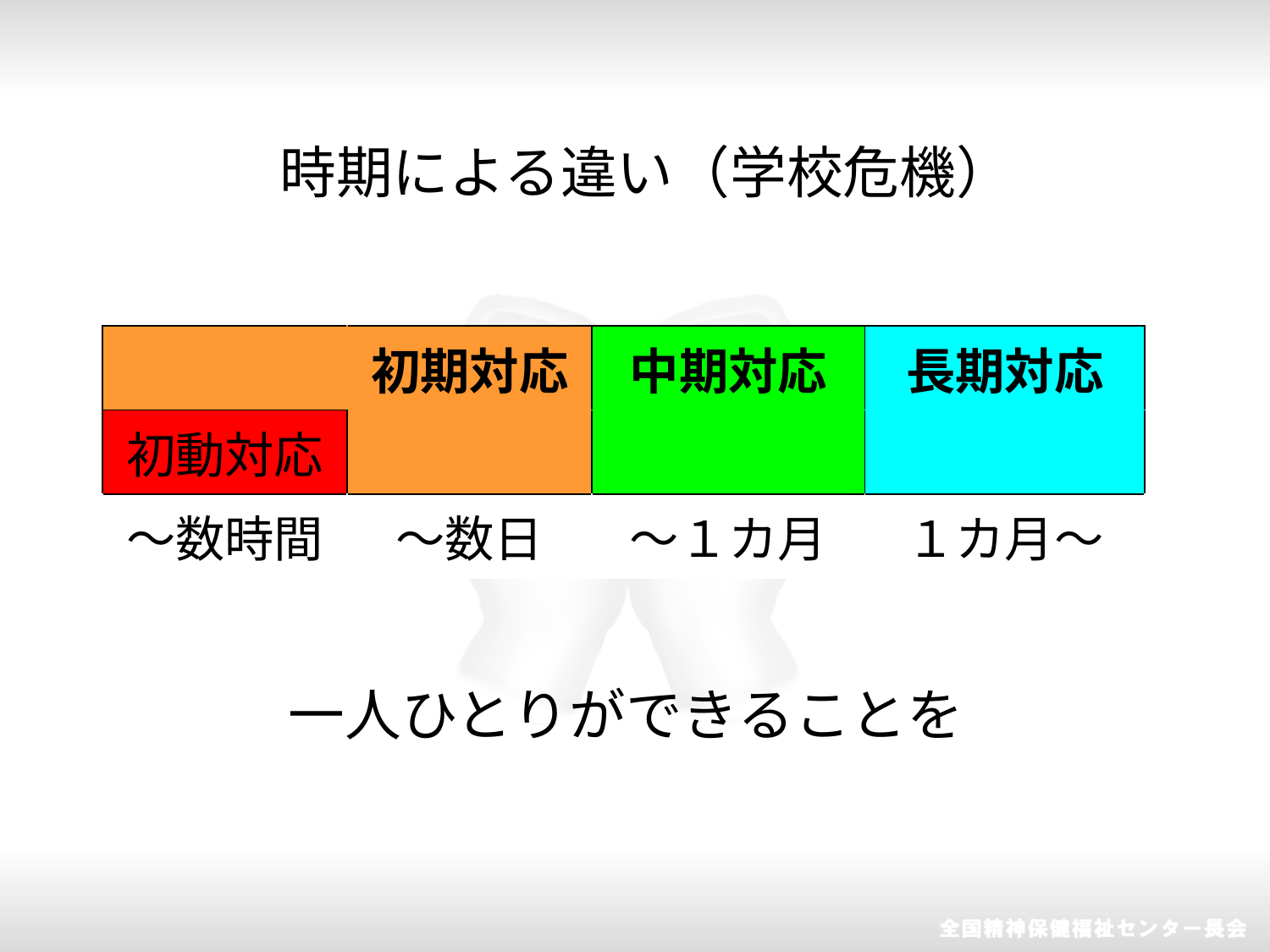

時期による違い（学校危機）
|  | 初期対応 | 中期対応 | 長期対応 |
| --- | --- | --- | --- |
| 初動対応 |  |  |  |
| ～数時間 | ～数日 | ～１カ月 | １カ月～ |
一人ひとりができることを